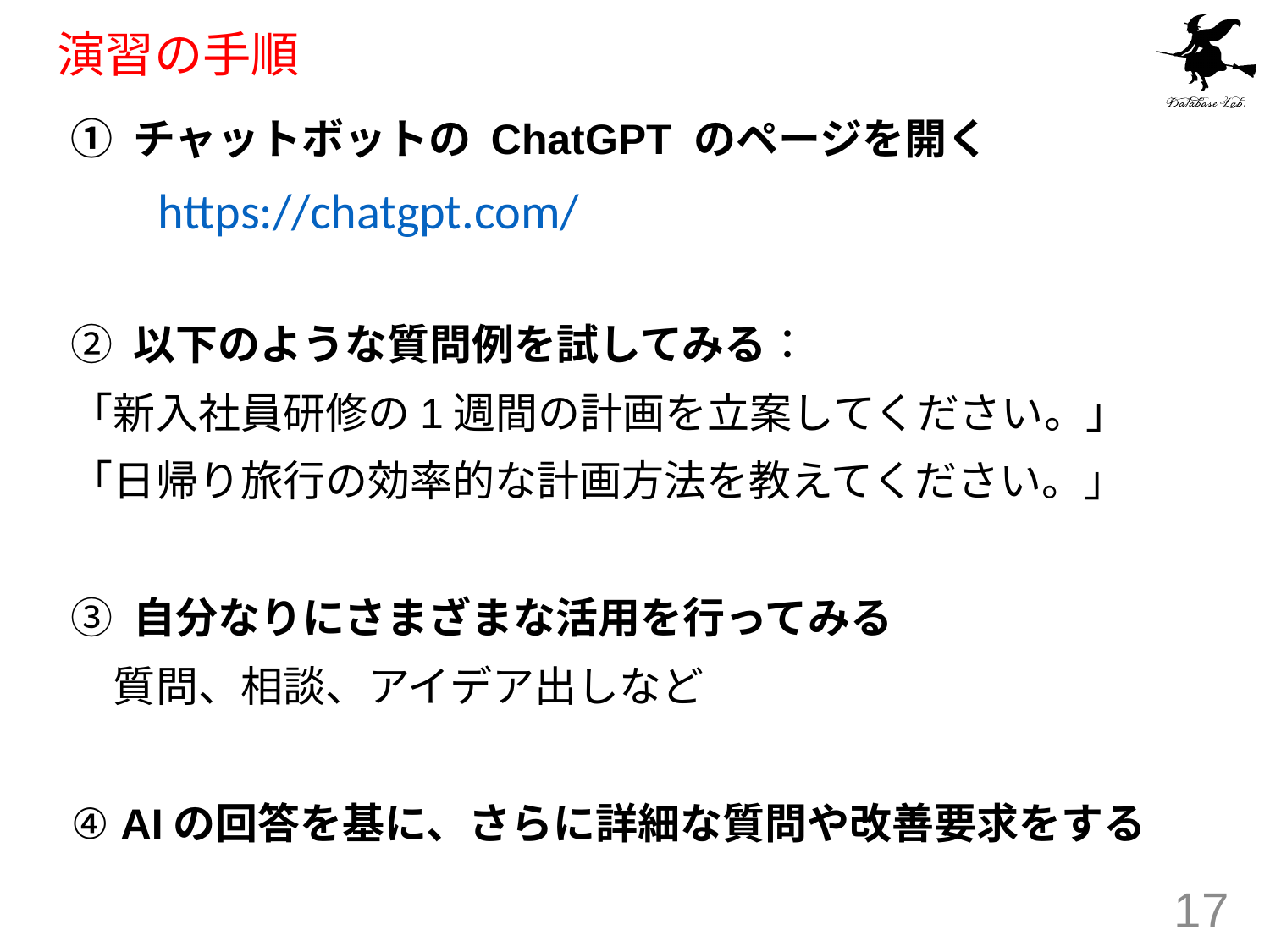

# 演習の手順
① チャットボットの ChatGPT のページを開く

② 以下のような質問例を試してみる：
「新入社員研修の1週間の計画を立案してください。」
「日帰り旅行の効率的な計画方法を教えてください。」

③ 自分なりにさまざまな活用を行ってみる
　質問、相談、アイデア出しなど

④ AIの回答を基に、さらに詳細な質問や改善要求をする

https://chatgpt.com/
17